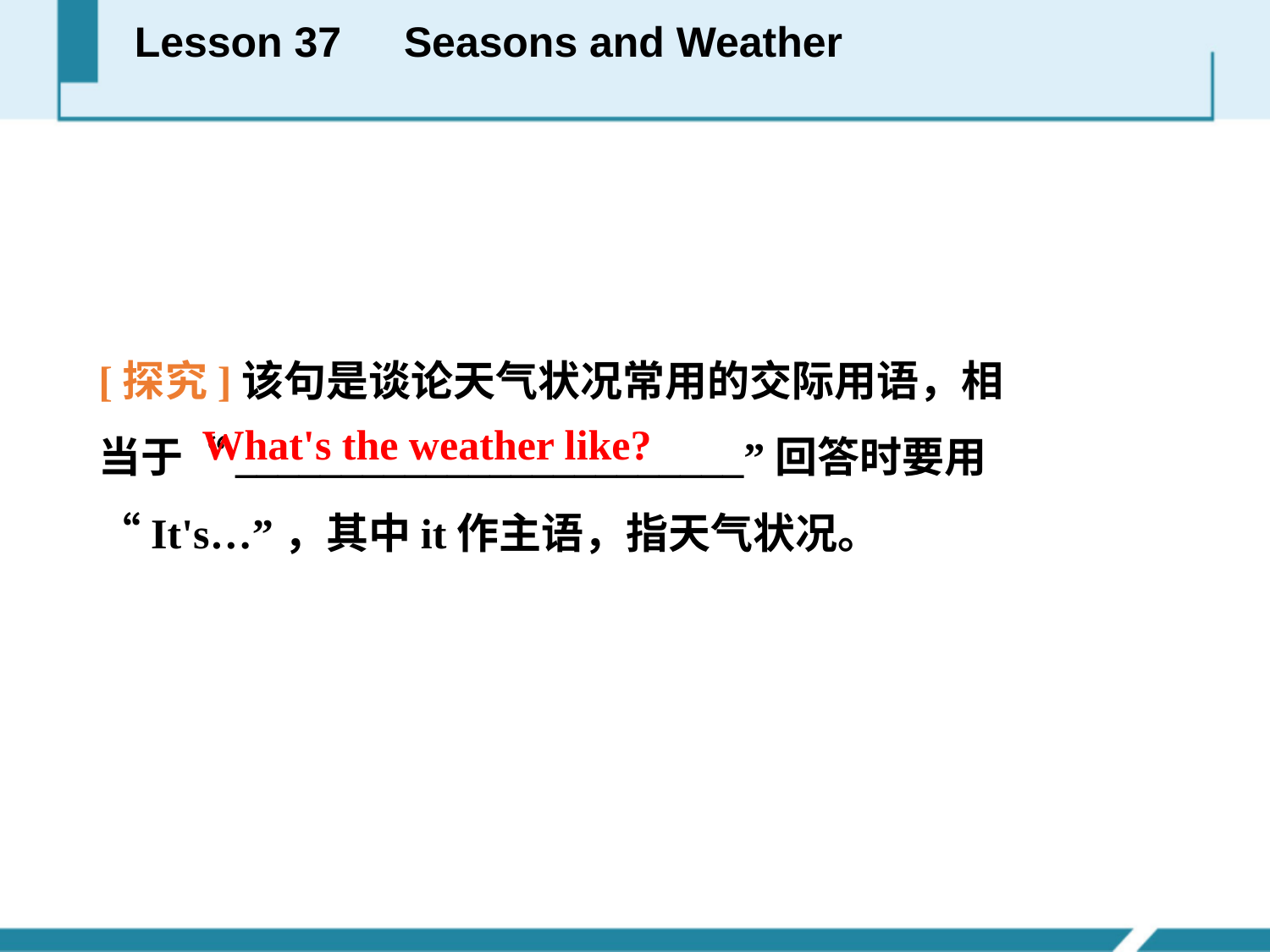

Lesson 37　Seasons and Weather
[探究]该句是谈论天气状况常用的交际用语，相当于“________________________”回答时要用“It's…”，其中it作主语，指天气状况。
What's the weather like?